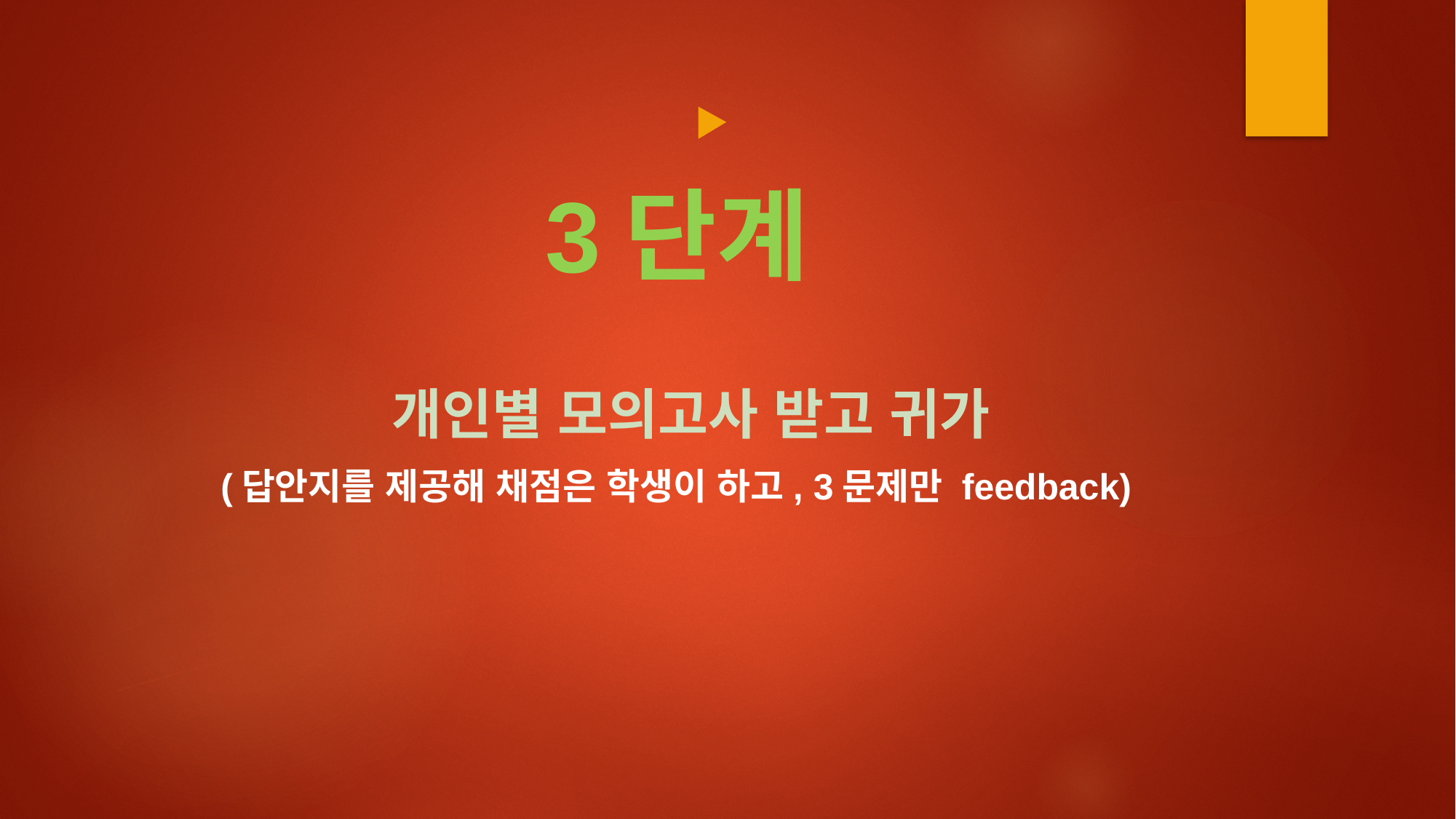

3단계

개인별 모의고사 받고 귀가
(답안지를 제공해 채점은 학생이 하고, 3문제만 feedback)